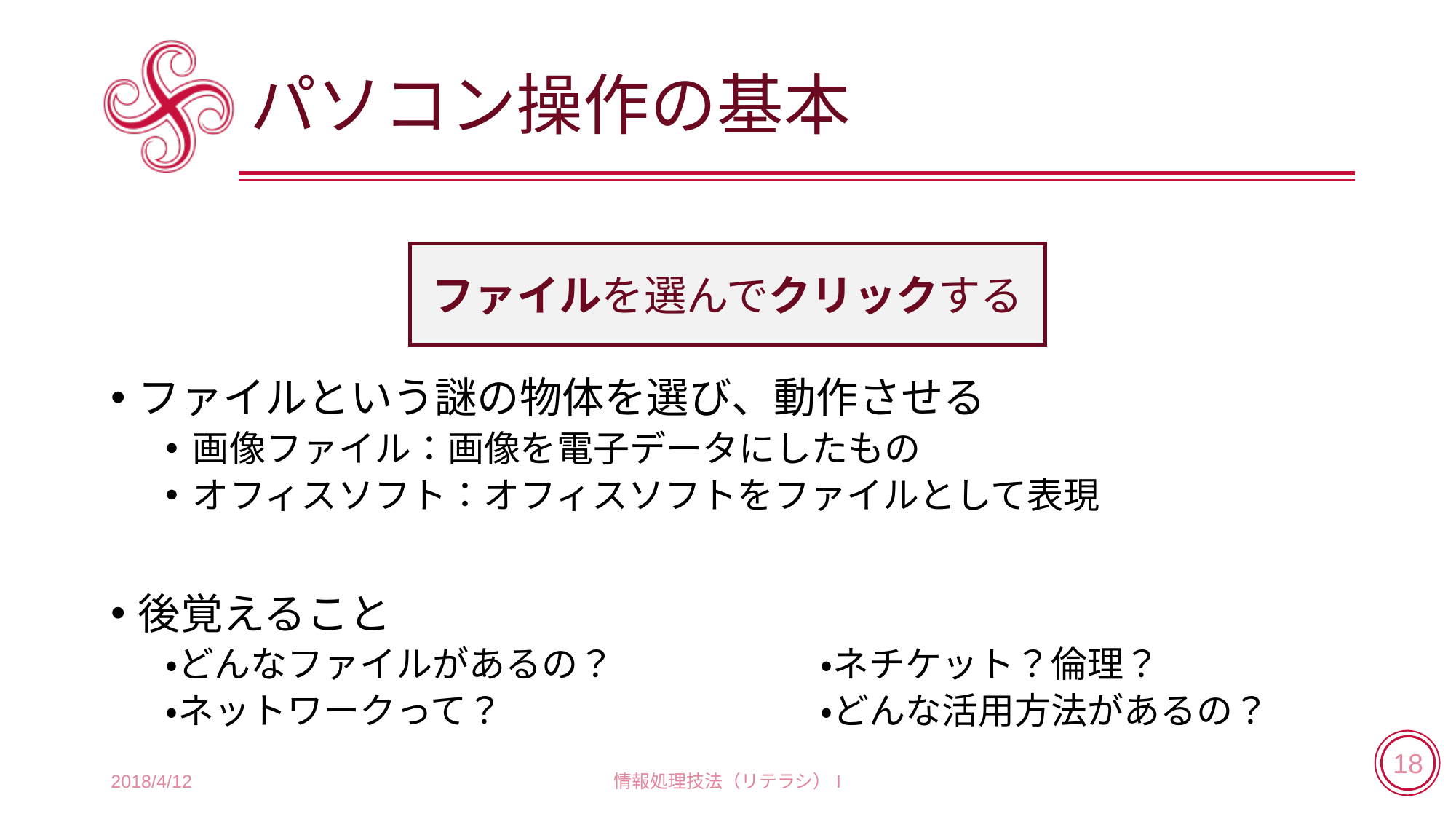

# パソコン操作の基本
ファイルを選んでクリックする
ファイルという謎の物体を選び、動作させる
画像ファイル：画像を電子データにしたもの
オフィスソフト：オフィスソフトをファイルとして表現

後覚えること
・どんなファイルがあるの？		・ネチケット？倫理？
・ネットワークって？			・どんな活用方法があるの？
2018/4/12
情報処理技法（リテラシ）I